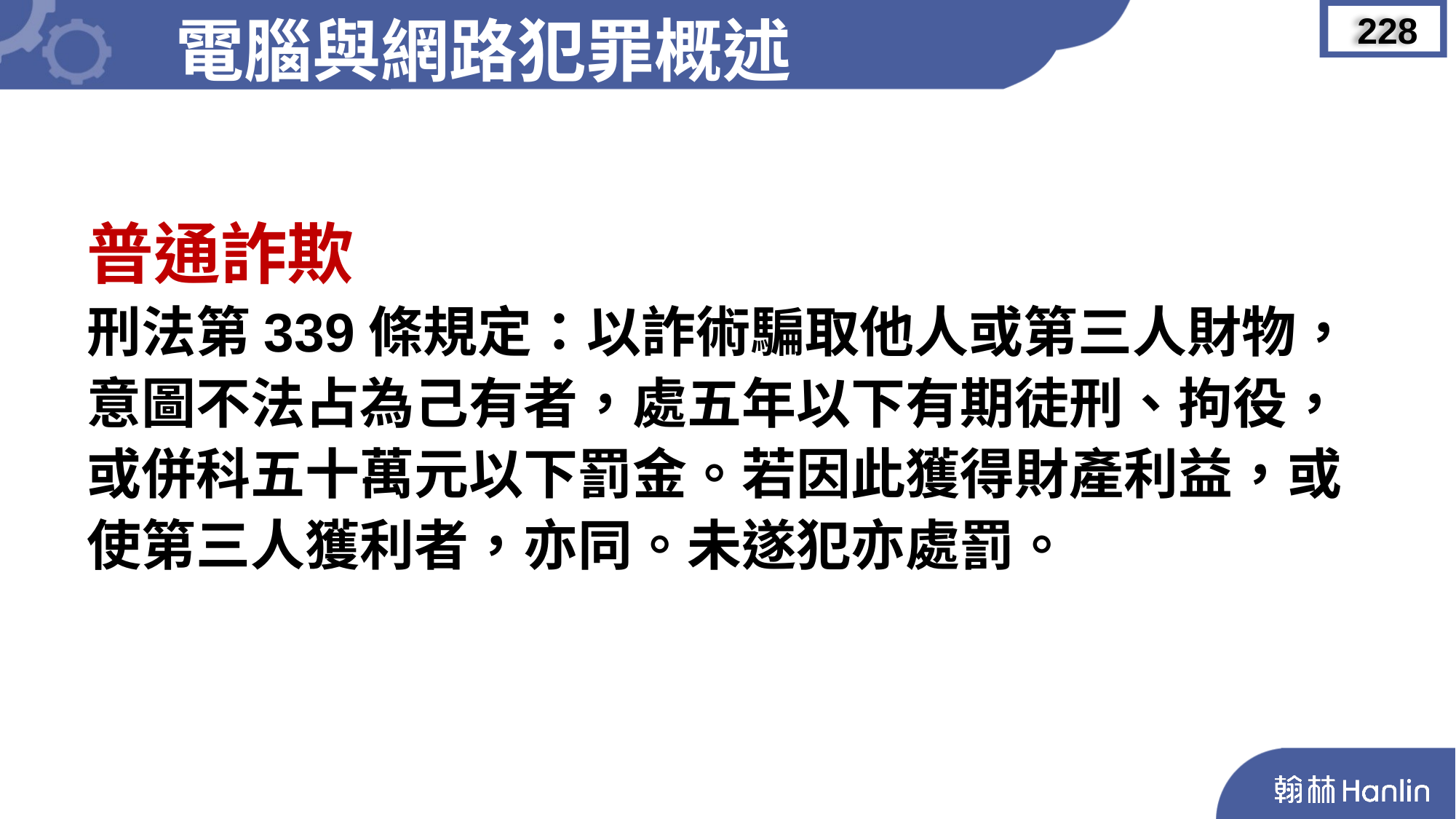

電腦與網路犯罪概述
228
普通詐欺
刑法第339條規定：以詐術騙取他人或第三人財物，
意圖不法占為己有者，處五年以下有期徒刑、拘役，
或併科五十萬元以下罰金。若因此獲得財產利益，或
使第三人獲利者，亦同。未遂犯亦處罰。